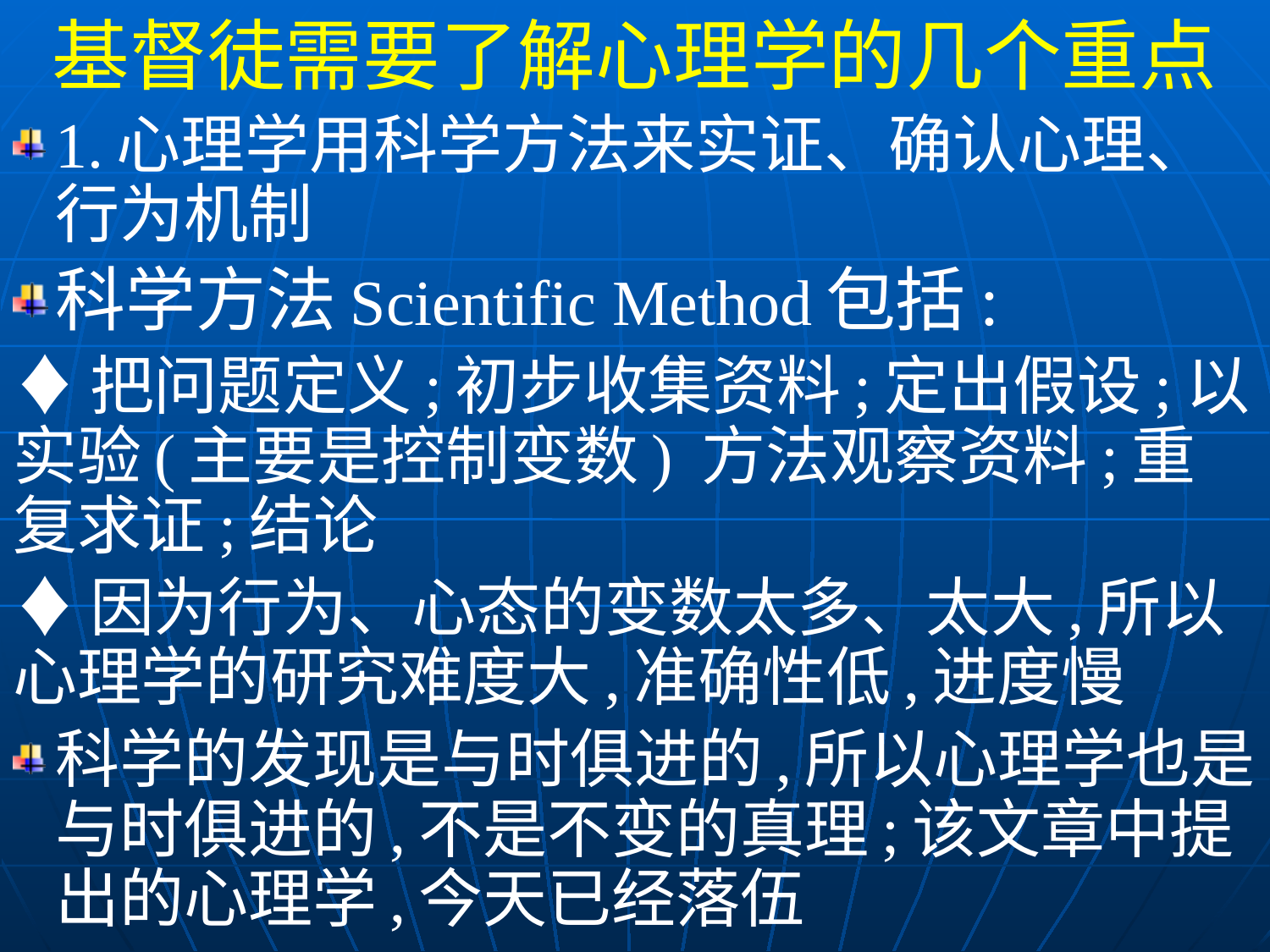

基督徒需要了解心理学的几个重点
1.心理学用科学方法来实证、确认心理、行为机制
科学方法Scientific Method包括:
♦把问题定义;初步收集资料;定出假设;以实验(主要是控制变数) 方法观察资料;重复求证;结论
♦因为行为、心态的变数太多、太大,所以心理学的研究难度大,准确性低,进度慢
科学的发现是与时俱进的,所以心理学也是与时俱进的,不是不变的真理;该文章中提出的心理学,今天已经落伍